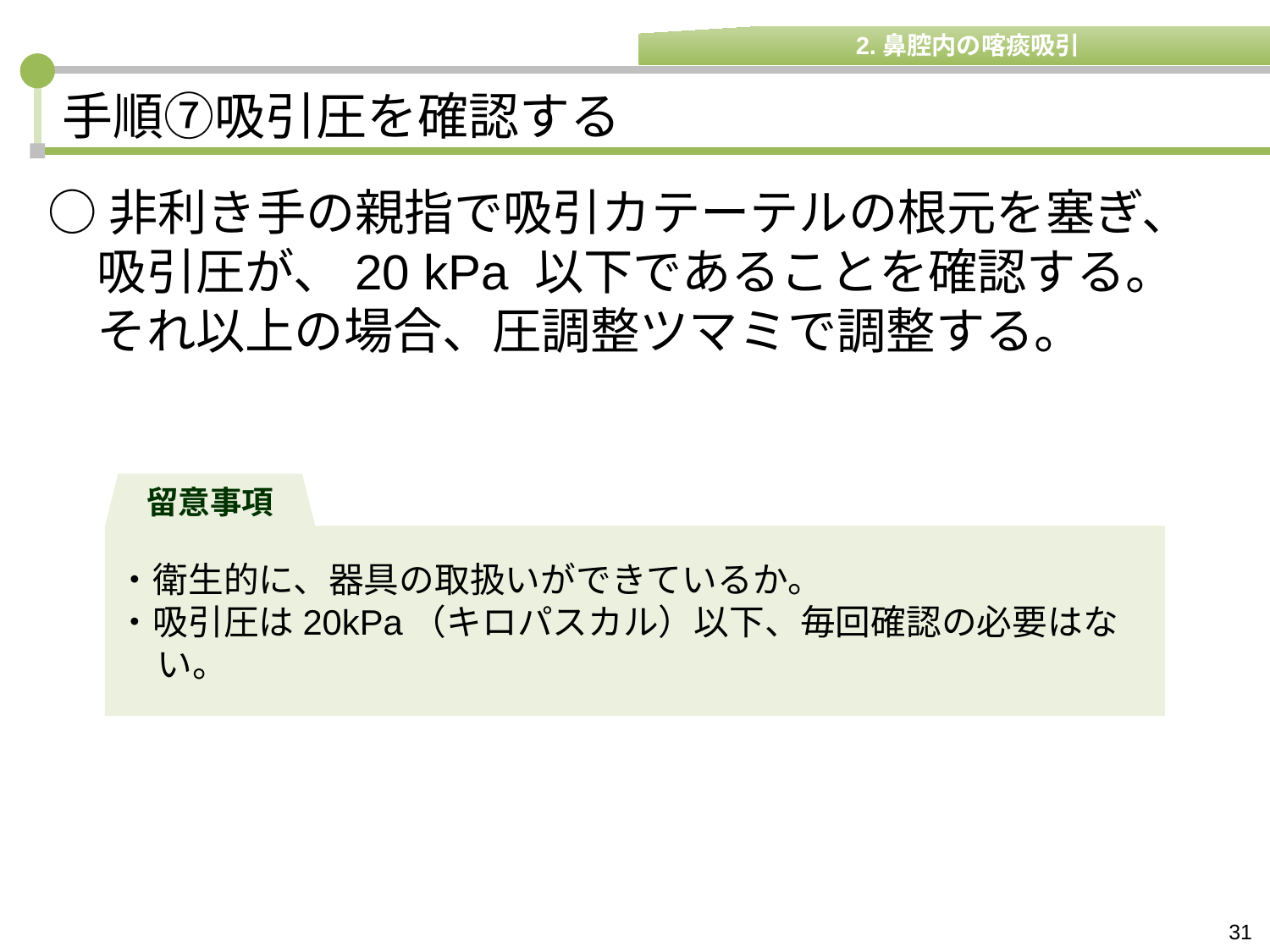

2.鼻腔内の喀痰吸引
# 手順⑦吸引圧を確認する
○非利き手の親指で吸引カテーテルの根元を塞ぎ、吸引圧が、20 kPa 以下であることを確認する。それ以上の場合、圧調整ツマミで調整する。
留意事項
・衛生的に、器具の取扱いができているか。
・吸引圧は20kPa（キロパスカル）以下、毎回確認の必要はない。
31